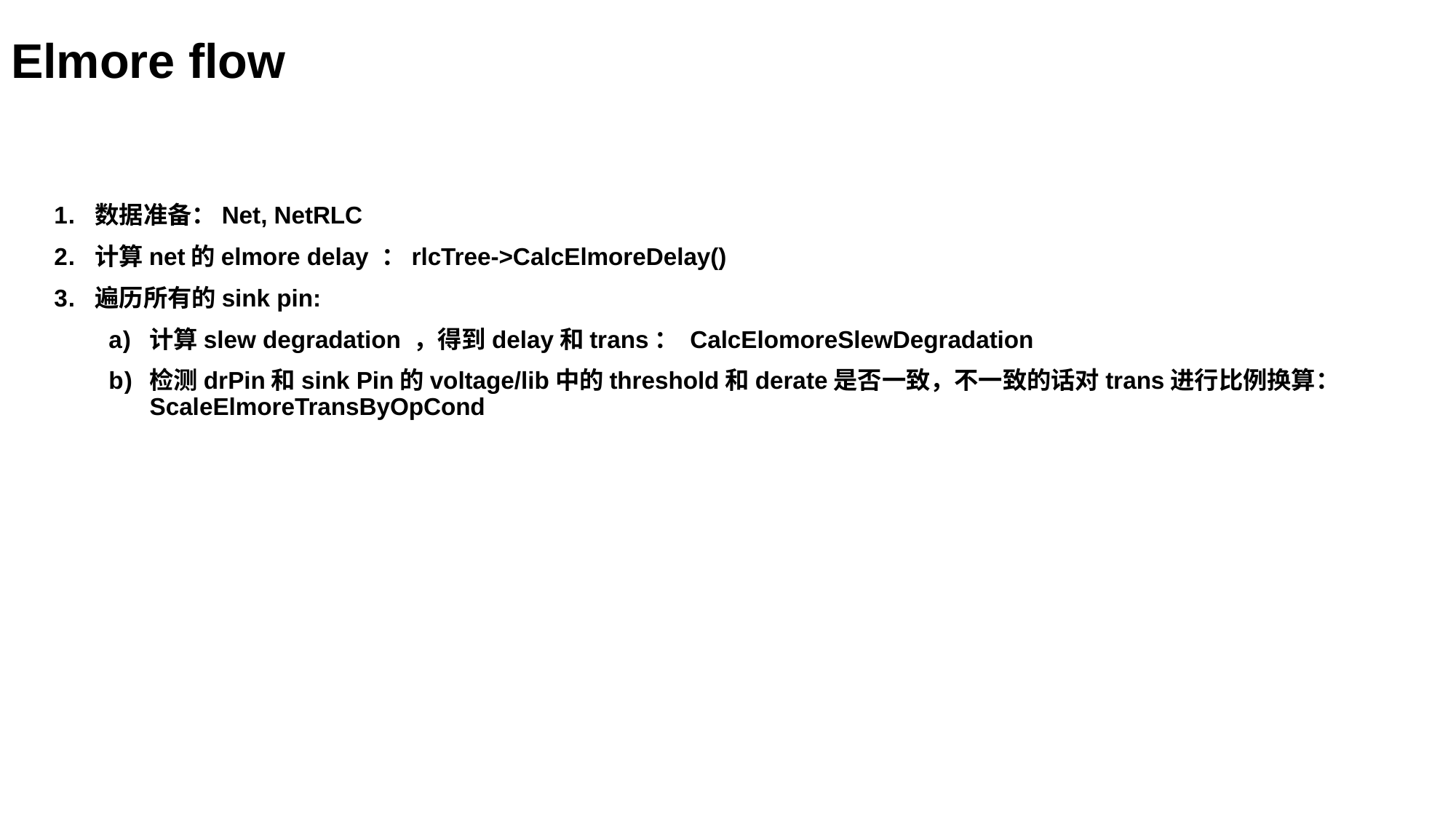

Elmore flow

数据准备：Net, NetRLC
计算net的elmore delay ：rlcTree->CalcElmoreDelay()
遍历所有的sink pin:
计算slew degradation ，得到delay和trans： CalcElomoreSlewDegradation
检测drPin和sink Pin的voltage/lib中的threshold和derate是否一致，不一致的话对trans进行比例换算：ScaleElmoreTransByOpCond
6